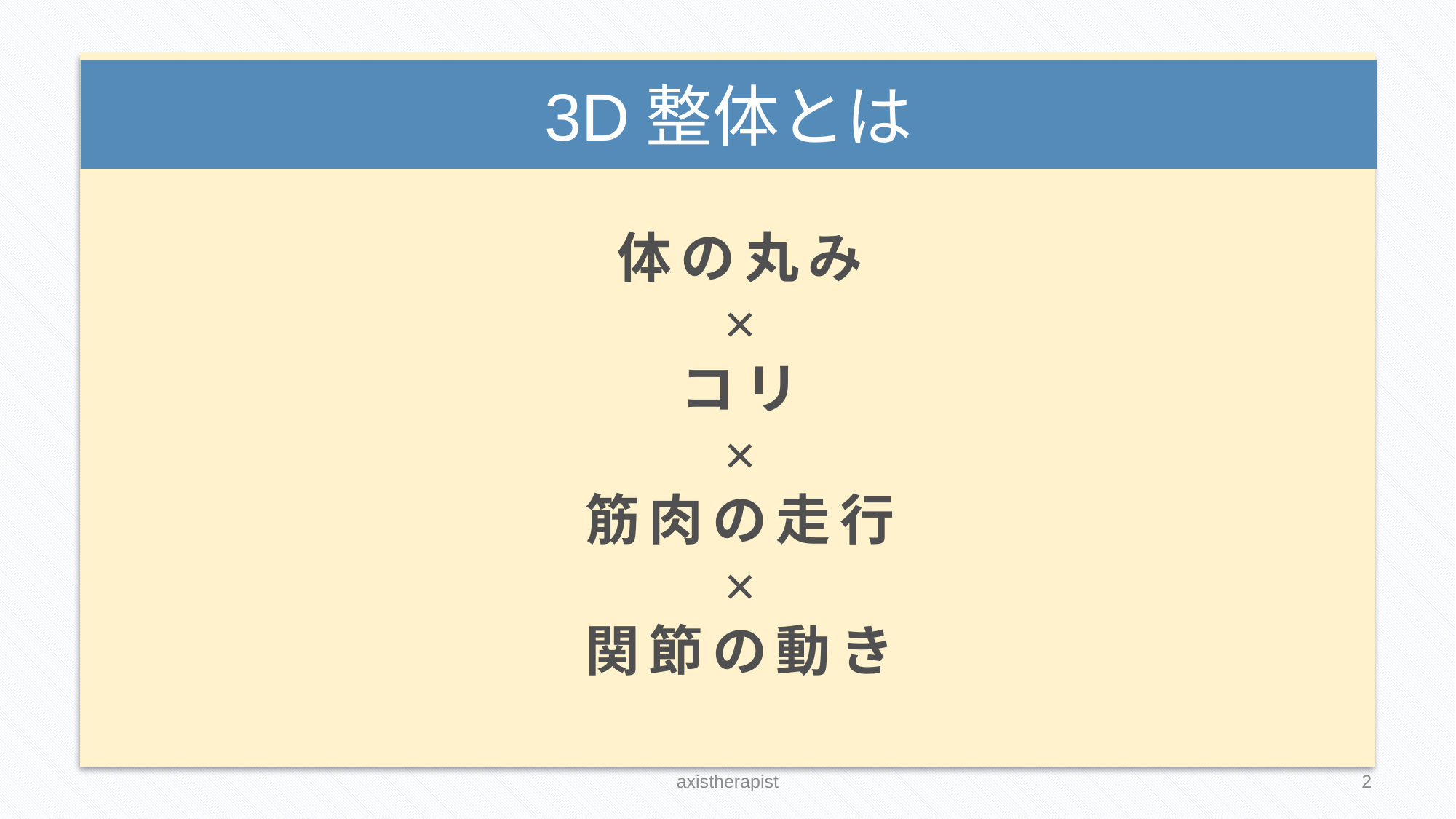

# 3D整体とは
体の丸み
×
コリ
×
筋肉の走行
×
関節の動き
axistherapist
2